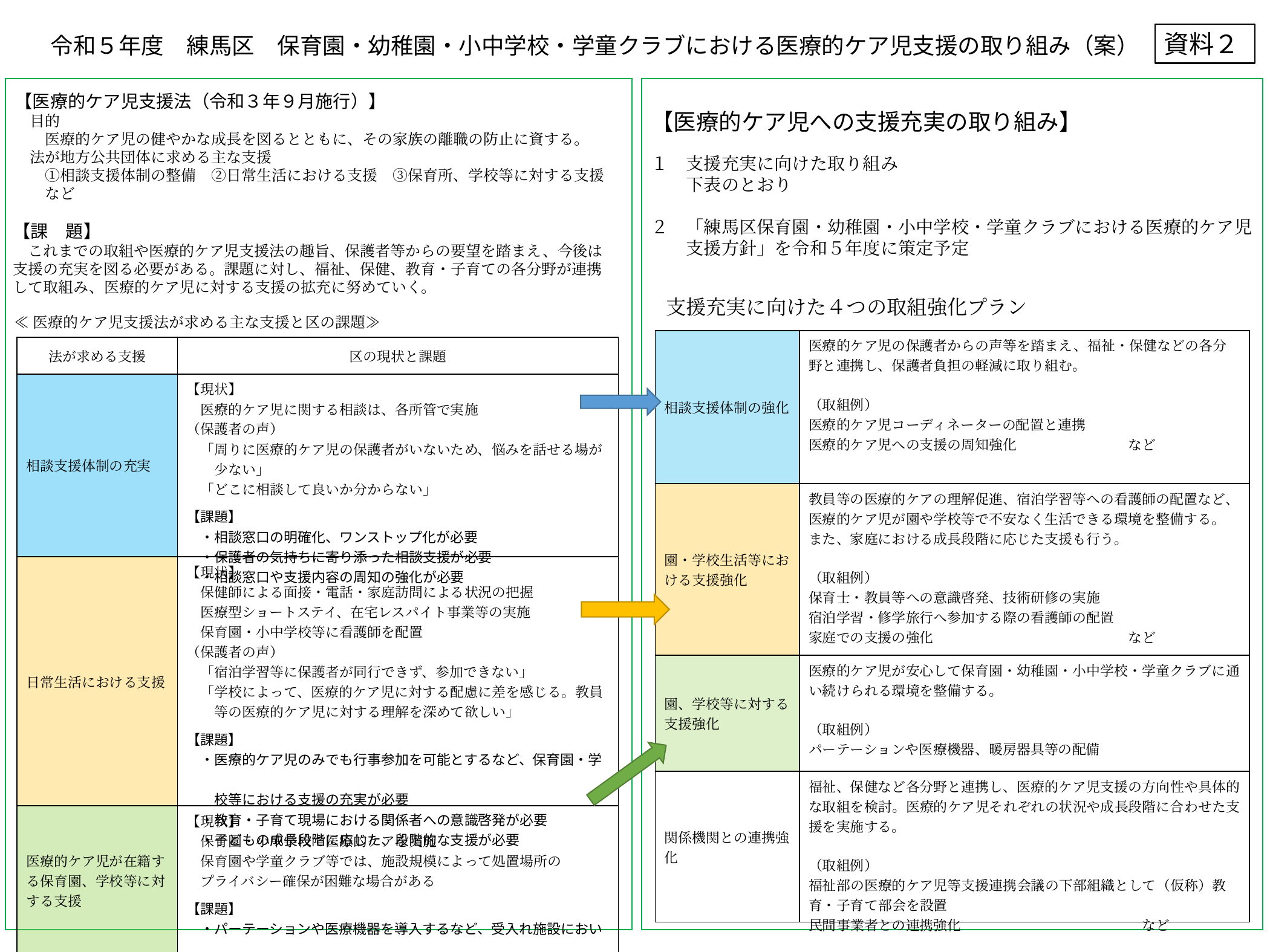

資料２
令和５年度　練馬区　保育園・幼稚園・小中学校・学童クラブにおける医療的ケア児支援の取り組み（案）

【医療的ケア児への支援充実の取り組み】

１　支援充実に向けた取り組み
　　下表のとおり

２　「練馬区保育園・幼稚園・小中学校・学童クラブにおける医療的ケア児
　　支援方針」を令和５年度に策定予定

　支援充実に向けた４つの取組強化プラン

【医療的ケア児支援法（令和３年９月施行）】
　目的
　　医療的ケア児の健やかな成長を図るとともに、その家族の離職の防止に資する。
　法が地方公共団体に求める主な支援
　　①相談支援体制の整備　②日常生活における支援　③保育所、学校等に対する支援
　　など

【課　題】
　これまでの取組や医療的ケア児支援法の趣旨、保護者等からの要望を踏まえ、今後は支援の充実を図る必要がある。課題に対し、福祉、保健、教育・子育ての各分野が連携して取組み、医療的ケア児に対する支援の拡充に努めていく。
≪医療的ケア児支援法が求める主な支援と区の課題≫
| 相談支援体制の強化 | 医療的ケア児の保護者からの声等を踏まえ、福祉・保健などの各分野と連携し、保護者負担の軽減に取り組む。 （取組例） 医療的ケア児コーディネーターの配置と連携 医療的ケア児への支援の周知強化　　　　　　　　など |
| --- | --- |
| 園・学校生活等における支援強化 | 教員等の医療的ケアの理解促進、宿泊学習等への看護師の配置など、医療的ケア児が園や学校等で不安なく生活できる環境を整備する。 また、家庭における成長段階に応じた支援も行う。 （取組例） 保育士・教員等への意識啓発、技術研修の実施 宿泊学習・修学旅行へ参加する際の看護師の配置 家庭での支援の強化　　　　　　　　　　　　　　など |
| 園、学校等に対する支援強化 | 医療的ケア児が安心して保育園・幼稚園・小中学校・学童クラブに通い続けられる環境を整備する。 （取組例） パーテーションや医療機器、暖房器具等の配備 |
| 関係機関との連携強化 | 福祉、保健など各分野と連携し、医療的ケア児支援の方向性や具体的な取組を検討。医療的ケア児それぞれの状況や成長段階に合わせた支援を実施する。 （取組例） 福祉部の医療的ケア児等支援連携会議の下部組織として（仮称）教育・子育て部会を設置 民間事業者との連携強化　　　　　　　　　　　　　など |
| 法が求める支援 | 区の現状と課題 |
| --- | --- |
| 相談支援体制の充実 | 【現状】 　医療的ケア児に関する相談は、各所管で実施 （保護者の声） 　「周りに医療的ケア児の保護者がいないため、悩みを話せる場が 　　少ない」 　「どこに相談して良いか分からない」 【課題】 　・相談窓口の明確化、ワンストップ化が必要 　・保護者の気持ちに寄り添った相談支援が必要 　・相談窓口や支援内容の周知の強化が必要 |
| 日常生活における支援 | 【現状】 　保健師による面接・電話・家庭訪問による状況の把握 　医療型ショートステイ、在宅レスパイト事業等の実施 　保育園・小中学校等に看護師を配置 （保護者の声） 　「宿泊学習等に保護者が同行できず、参加できない」 　「学校によって、医療的ケア児に対する配慮に差を感じる。教員 　　等の医療的ケア児に対する理解を深めて欲しい」 【課題】 　・医療的ケア児のみでも行事参加を可能とするなど、保育園・学　 　　校等における支援の充実が必要 　・教育・子育て現場における関係者への意識啓発が必要 　・子どもの成長段階に応じた、段階的な支援が必要 |
| 医療的ケア児が在籍する保育園、学校等に対する支援 | 【現状】 　保育園・小中学校で医療的ケアを実施 　保育園や学童クラブ等では、施設規模によって処置場所の 　プライバシー確保が困難な場合がある 【課題】 　・パーテーションや医療機器を導入するなど、受入れ施設におい　 　　て安全に医療行為を実施できる環境の整備が必要 |